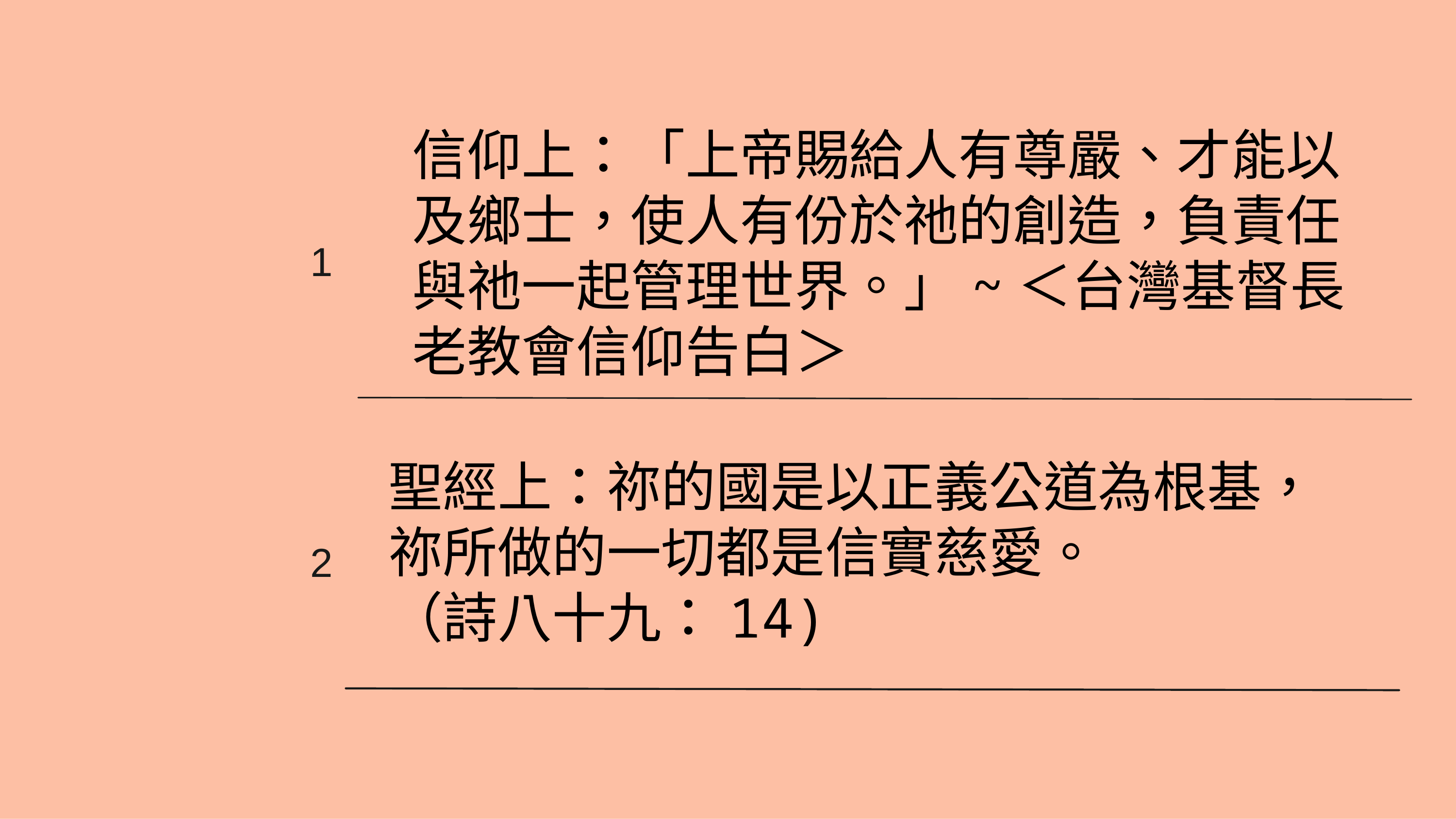

信仰上：「上帝賜給人有尊嚴、才能以及鄉士，使人有份於祂的創造，負責任與祂一起管理世界。」~＜台灣基督長老教會信仰告白＞
1

聖經上：祢的國是以正義公道為根基，祢所做的一切都是信實慈愛。
（詩八十九：14)
2